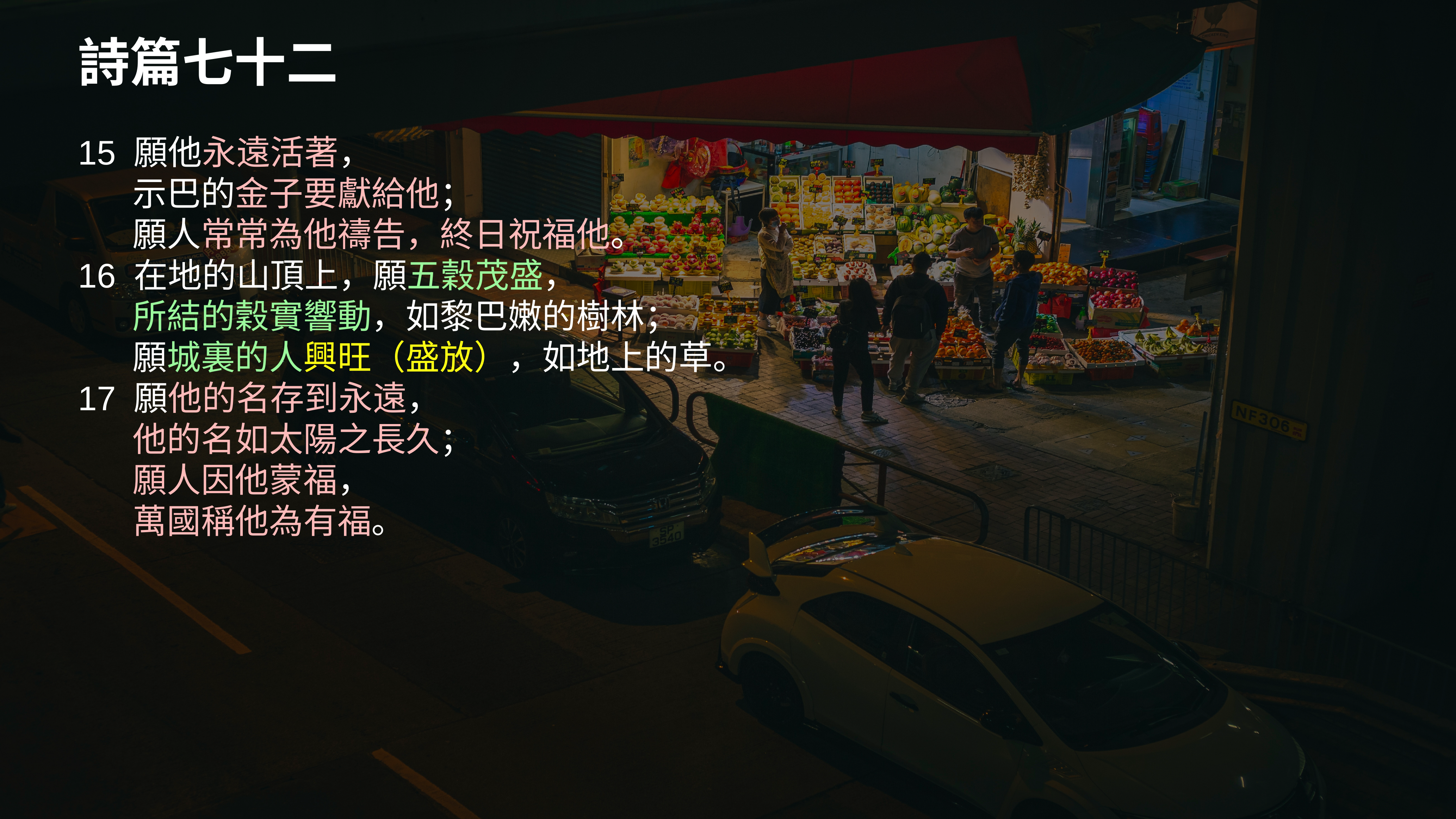

# 詩篇七十二
15 願他永遠活著，
	示巴的金子要獻給他；
	願人常常為他禱告，終日祝福他。
16 在地的山頂上，願五穀茂盛，
	所結的穀實響動，如黎巴嫩的樹林；
	願城裏的人興旺（盛放），如地上的草。
17 願他的名存到永遠，
	他的名如太陽之長久；
	願人因他蒙福，
	萬國稱他為有福。